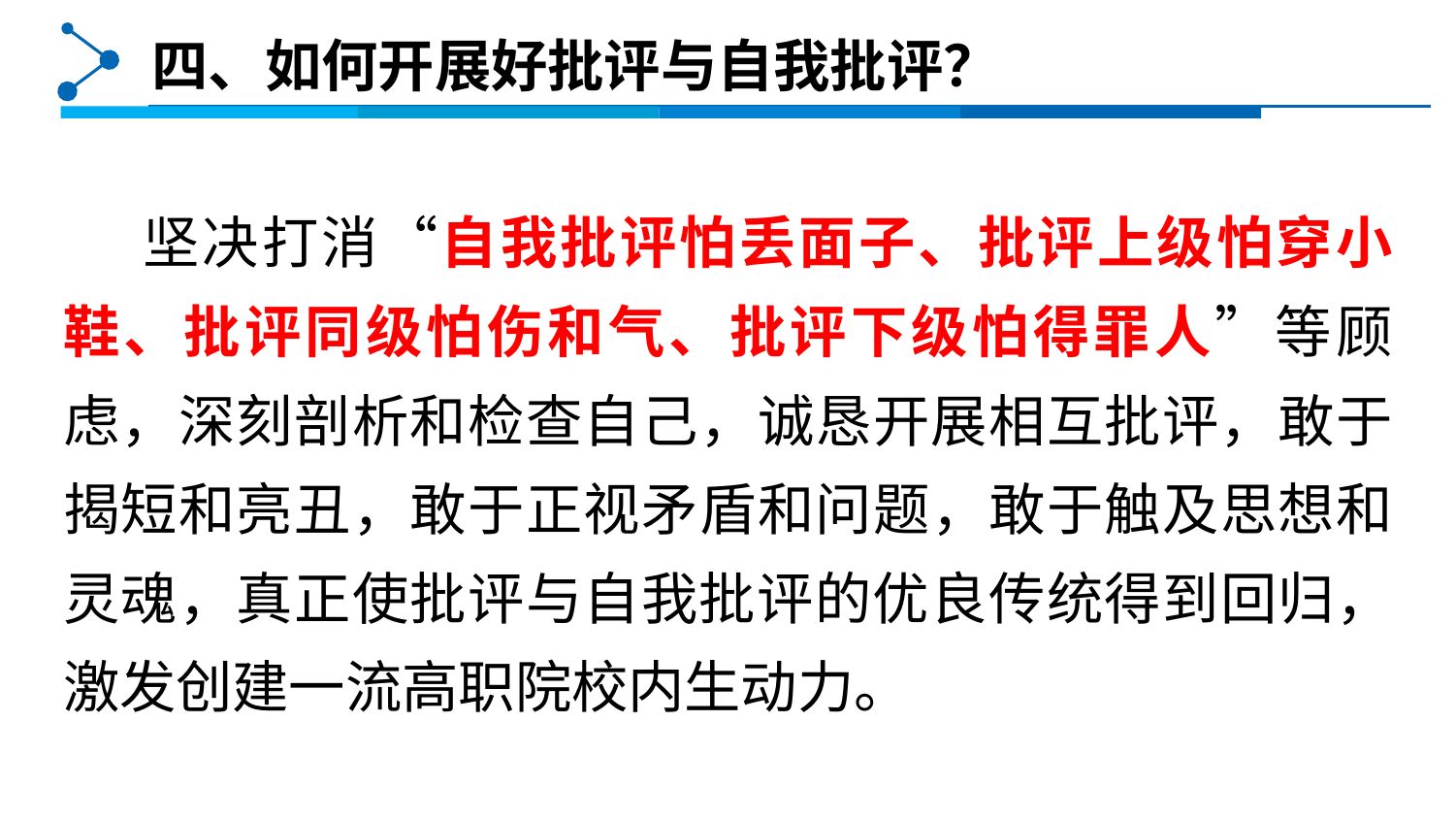

四、如何开展好批评与自我批评？

    坚决打消“自我批评怕丢面子、批评上级怕穿小鞋、批评同级怕伤和气、批评下级怕得罪人”等顾虑，深刻剖析和检查自己，诚恳开展相互批评，敢于揭短和亮丑，敢于正视矛盾和问题，敢于触及思想和灵魂，真正使批评与自我批评的优良传统得到回归，激发创建一流高职院校内生动力。